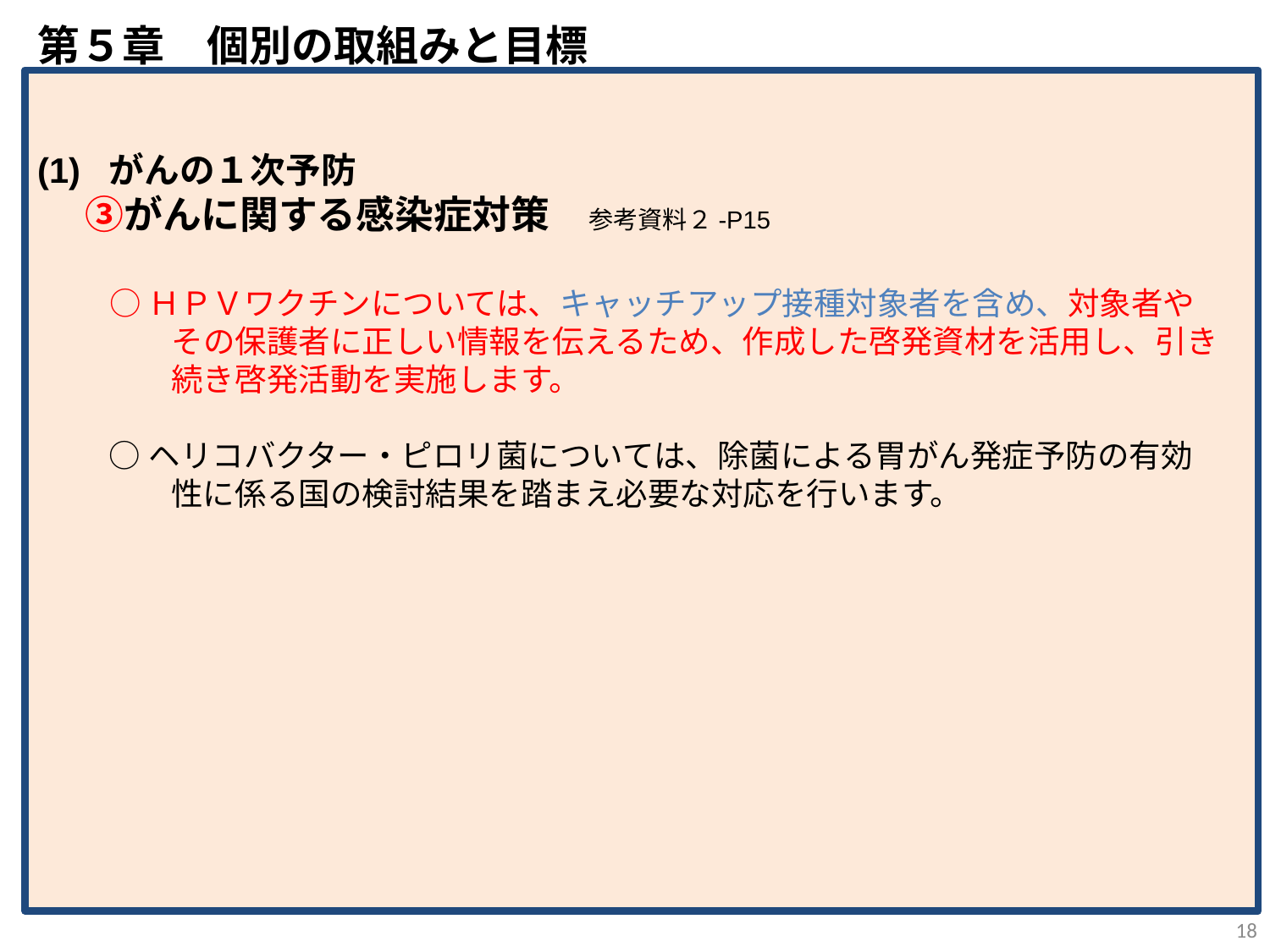

第５章　個別の取組みと目標

(1)  がんの１次予防
　 ③がんに関する感染症対策　参考資料２-P15

          ○ＨＰＶワクチンについては、キャッチアップ接種対象者を含め、対象者や
　　　　 その保護者に正しい情報を伝えるため、作成した啓発資材を活用し、引き
　　　　 続き啓発活動を実施します。

          ○ヘリコバクター・ピロリ菌については、除菌による胃がん発症予防の有効
　　　　 性に係る国の検討結果を踏まえ必要な対応を行います。
18